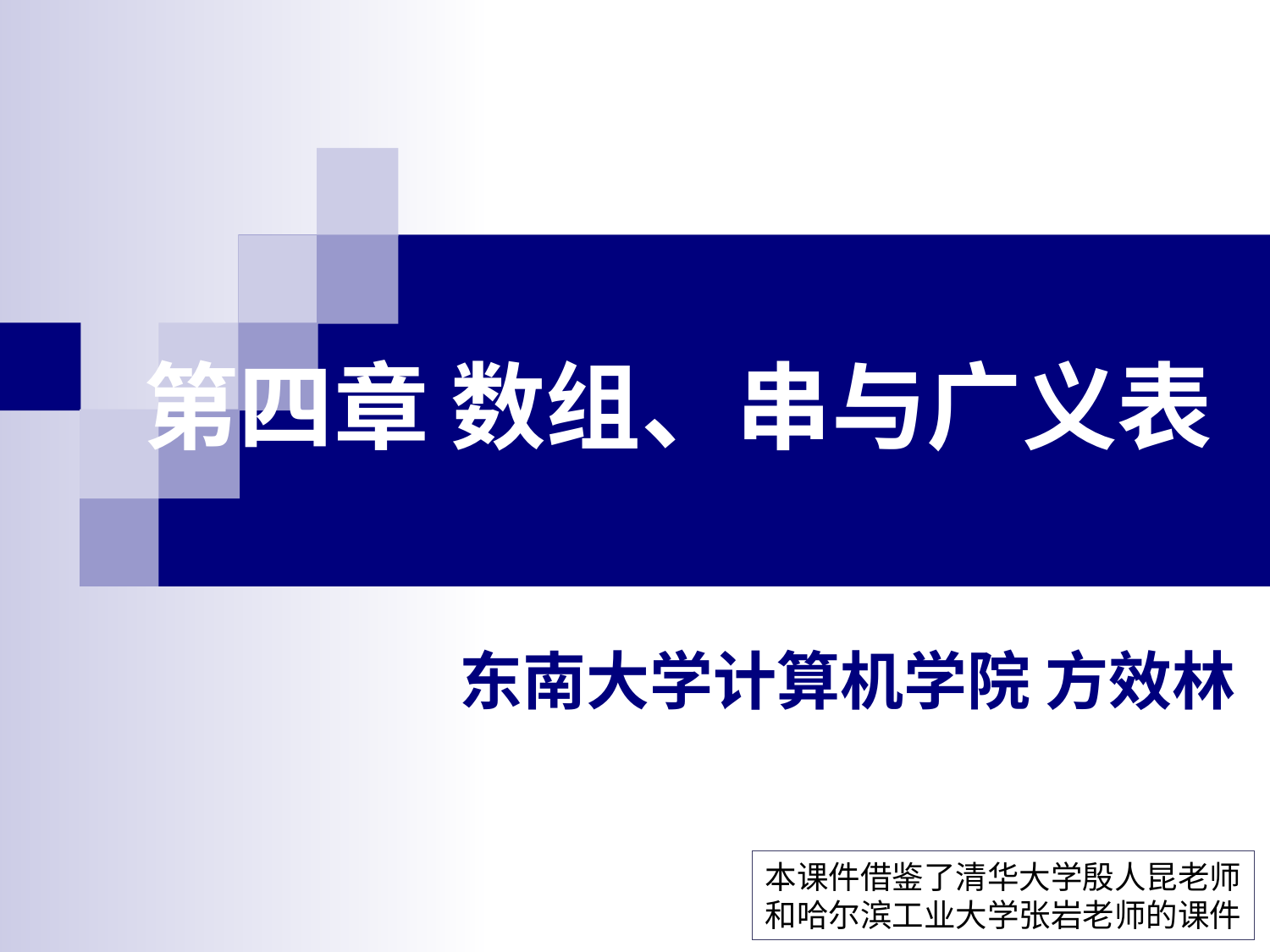

# 第四章 数组、串与广义表
东南大学计算机学院 方效林
本课件借鉴了清华大学殷人昆老师
和哈尔滨工业大学张岩老师的课件